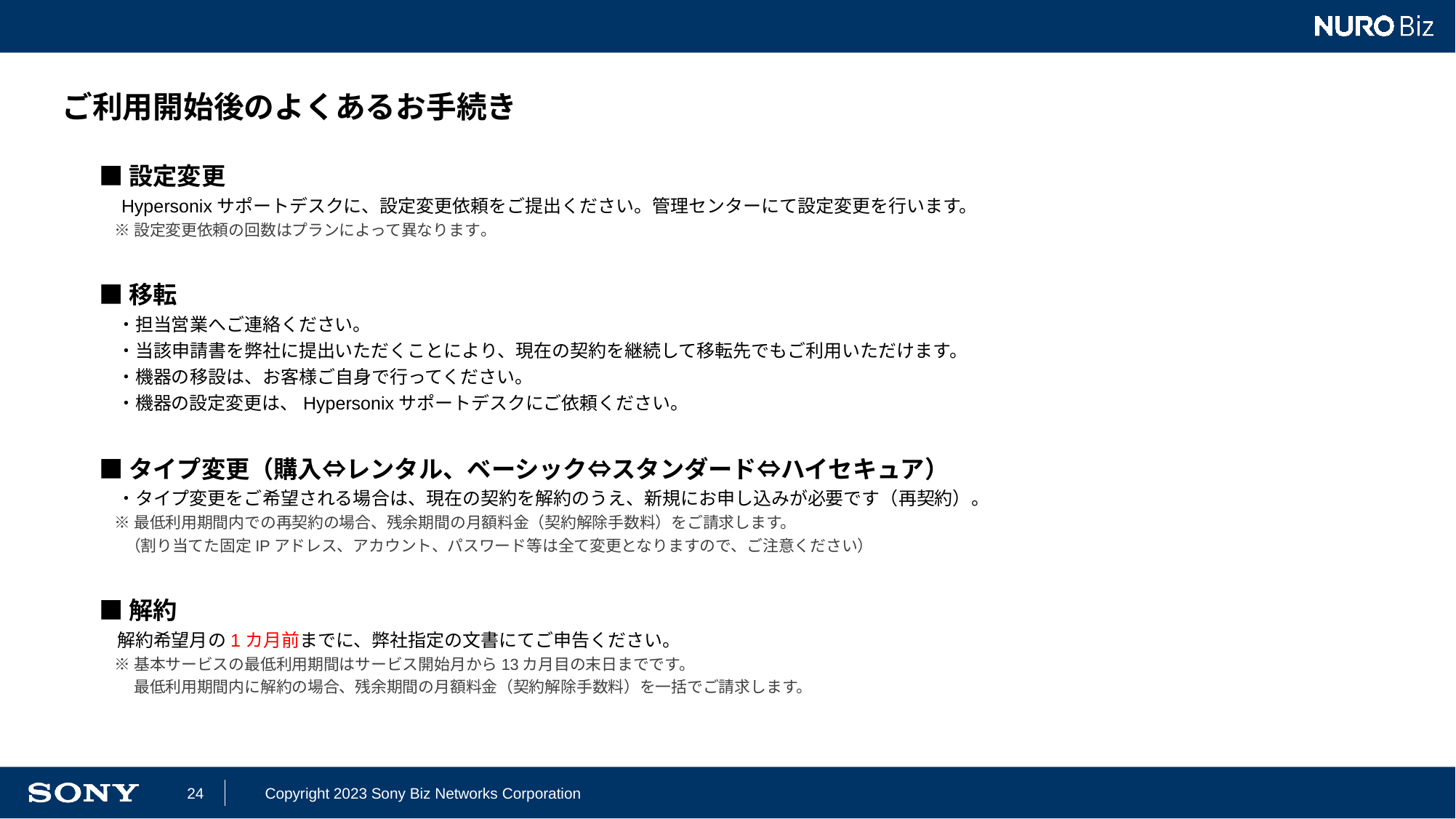

ご利用開始後のよくあるお手続き
■設定変更
　Hypersonixサポートデスクに、設定変更依頼をご提出ください。管理センターにて設定変更を行います。
　※ 設定変更依頼の回数はプランによって異なります。

■移転
　・担当営業へご連絡ください。
　・当該申請書を弊社に提出いただくことにより、現在の契約を継続して移転先でもご利用いただけます。
　・機器の移設は、お客様ご自身で行ってください。
　・機器の設定変更は、Hypersonixサポートデスクにご依頼ください。

■タイプ変更（購入⇔レンタル、ベーシック⇔スタンダード⇔ハイセキュア）
　・タイプ変更をご希望される場合は、現在の契約を解約のうえ、新規にお申し込みが必要です（再契約）。
　※ 最低利用期間内での再契約の場合、残余期間の月額料金（契約解除手数料）をご請求します。
　   （割り当てた固定IPアドレス、アカウント、パスワード等は全て変更となりますので、ご注意ください）

■解約
　解約希望月の1カ月前までに、弊社指定の文書にてご申告ください。
　※ 基本サービスの最低利用期間はサービス開始月から13カ月目の末日までです。
　 　最低利用期間内に解約の場合、残余期間の月額料金（契約解除手数料）を一括でご請求します。